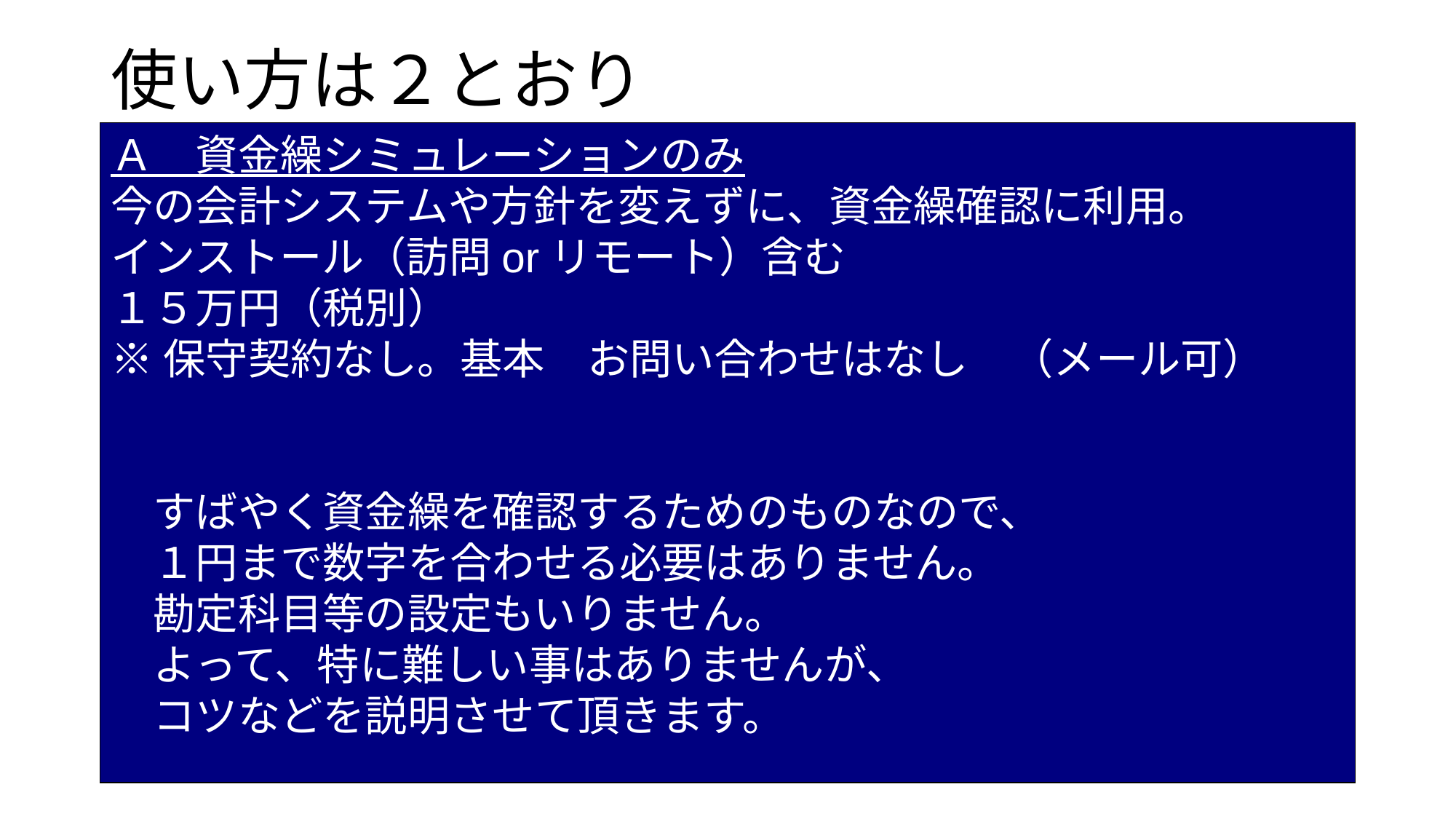

# 使い方は２とおり
Ａ　資金繰シミュレーションのみ
今の会計システムや方針を変えずに、資金繰確認に利用。
インストール（訪問orリモート）含む
１５万円（税別）
※保守契約なし。基本　お問い合わせはなし　（メール可）

　すばやく資金繰を確認するためのものなので、
　１円まで数字を合わせる必要はありません。
　勘定科目等の設定もいりません。
　よって、特に難しい事はありませんが、
　コツなどを説明させて頂きます。